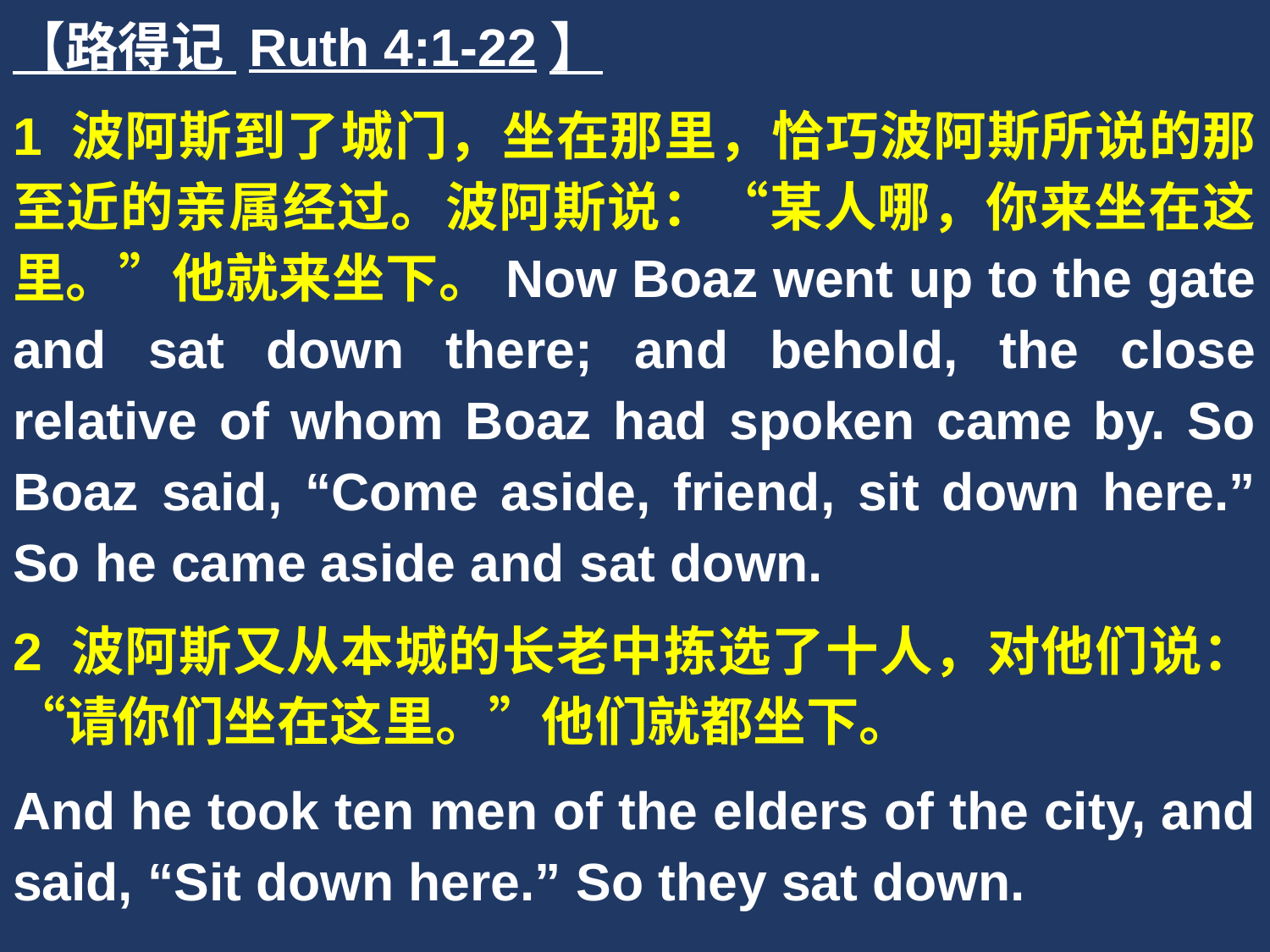

【路得记 Ruth 4:1-22】
1 波阿斯到了城门，坐在那里，恰巧波阿斯所说的那至近的亲属经过。波阿斯说：“某人哪，你来坐在这里。”他就来坐下。Now Boaz went up to the gate and sat down there; and behold, the close relative of whom Boaz had spoken came by. So Boaz said, “Come aside, friend, sit down here.” So he came aside and sat down.
2 波阿斯又从本城的长老中拣选了十人，对他们说：“请你们坐在这里。”他们就都坐下。
And he took ten men of the elders of the city, and said, “Sit down here.” So they sat down.